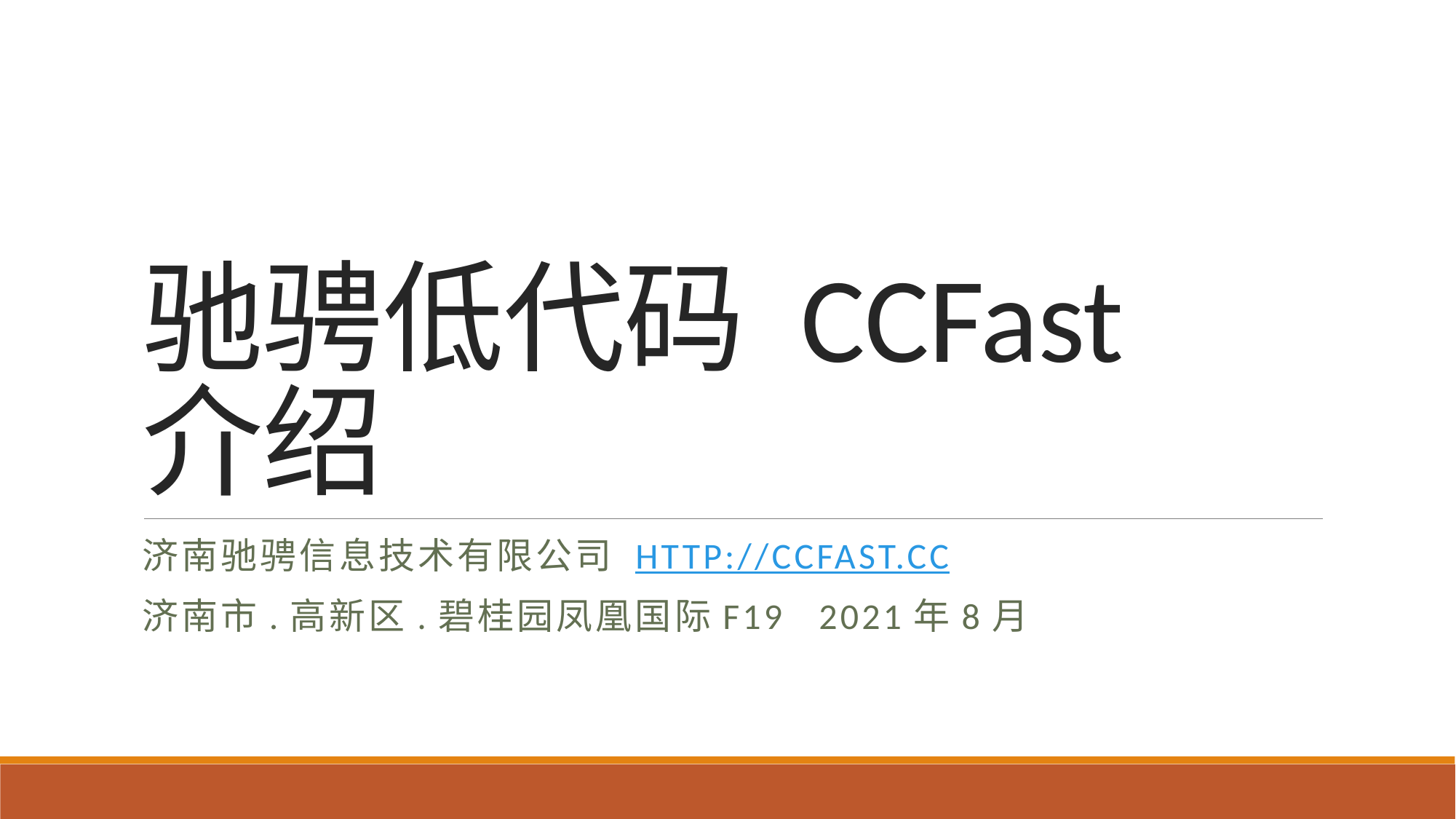

# 驰骋低代码 CCFast 介绍
济南驰骋信息技术有限公司 http://ccfast.cc
济南市.高新区.碧桂园凤凰国际F19   2021年8月